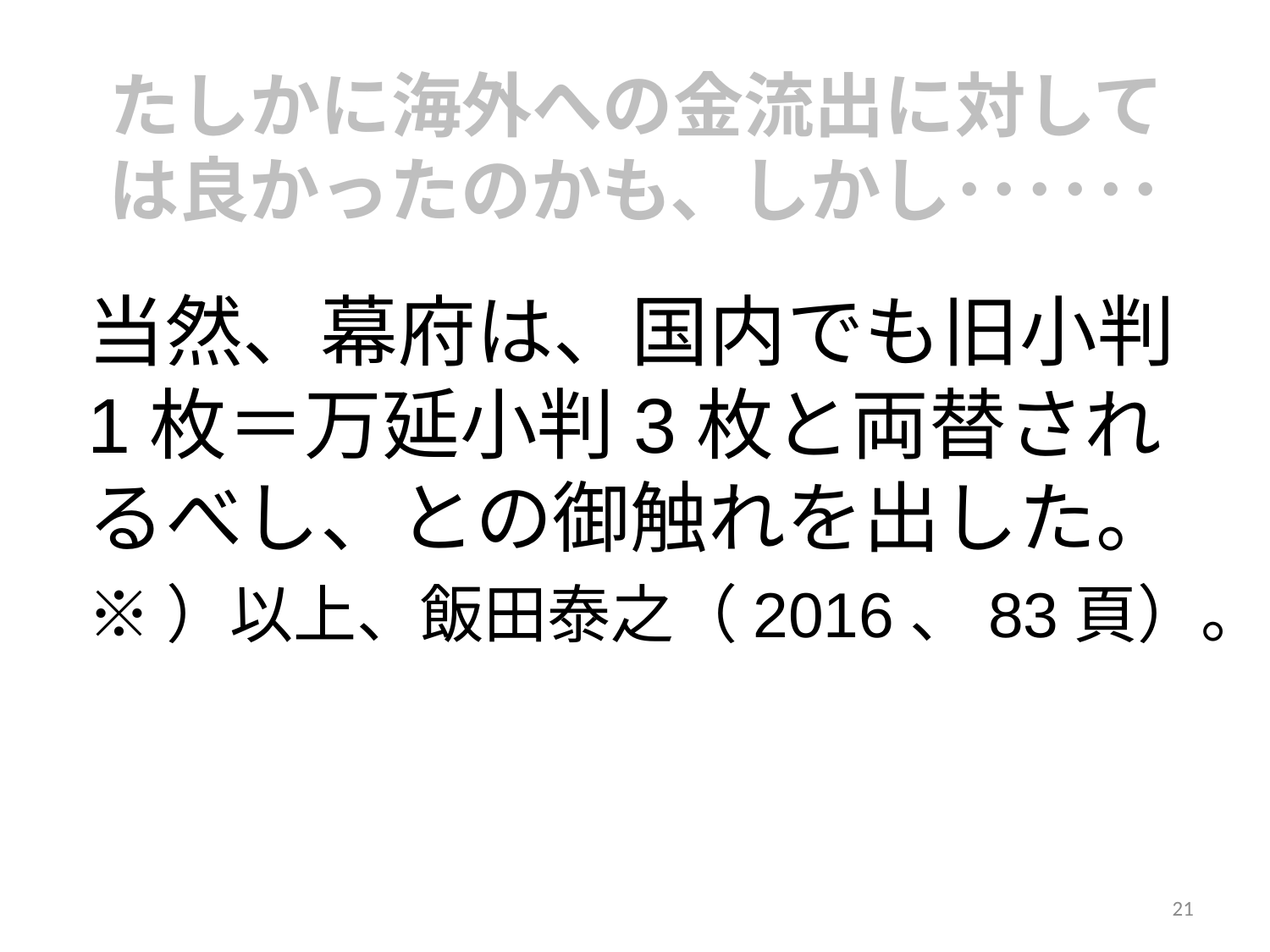

# たしかに海外への金流出に対しては良かったのかも、しかし･･････
当然、幕府は、国内でも旧小判1枚＝万延小判3枚と両替されるべし、との御触れを出した。
※）以上、飯田泰之（2016、83頁）。

21